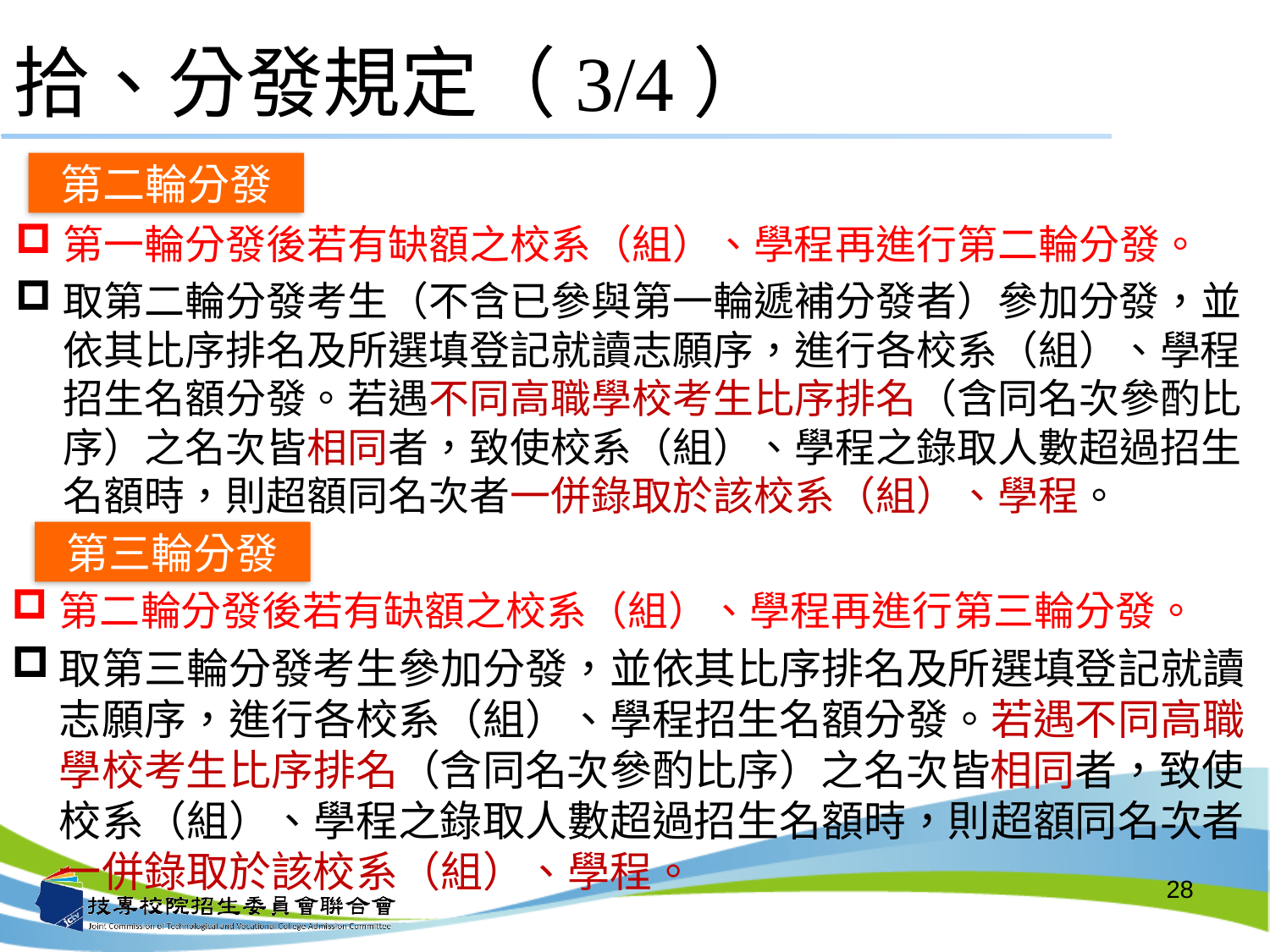

# 拾、分發規定（3/4）
第二輪分發
第一輪分發後若有缺額之校系（組）、學程再進行第二輪分發。
取第二輪分發考生（不含已參與第一輪遞補分發者）參加分發，並依其比序排名及所選填登記就讀志願序，進行各校系（組）、學程招生名額分發。若遇不同高職學校考生比序排名（含同名次參酌比序）之名次皆相同者，致使校系（組）、學程之錄取人數超過招生名額時，則超額同名次者一併錄取於該校系（組）、學程。
第三輪分發
第二輪分發後若有缺額之校系（組）、學程再進行第三輪分發。
取第三輪分發考生參加分發，並依其比序排名及所選填登記就讀志願序，進行各校系（組）、學程招生名額分發。若遇不同高職學校考生比序排名（含同名次參酌比序）之名次皆相同者，致使校系（組）、學程之錄取人數超過招生名額時，則超額同名次者一併錄取於該校系（組）、學程。
28